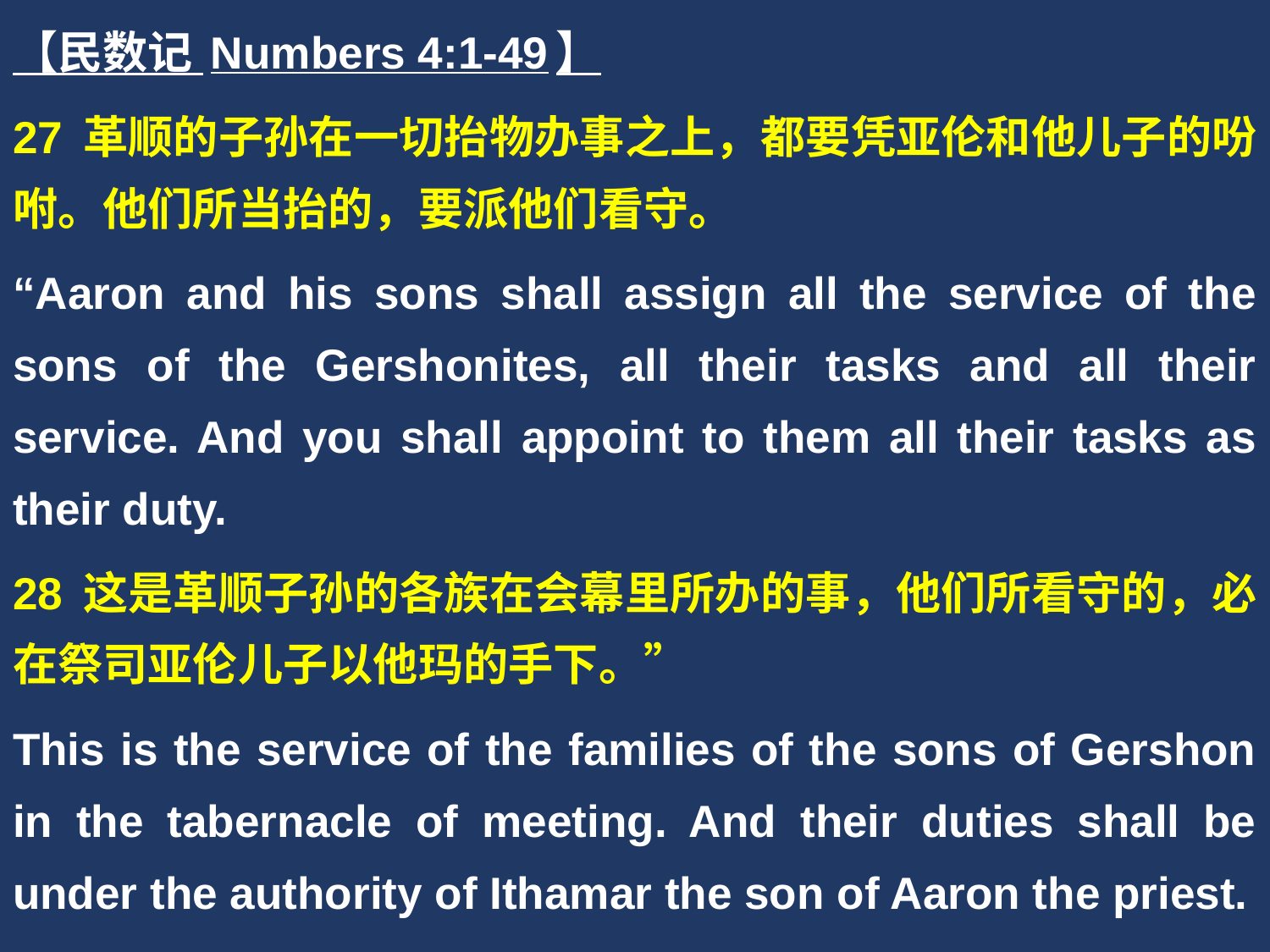

【民数记 Numbers 4:1-49】
27 革顺的子孙在一切抬物办事之上，都要凭亚伦和他儿子的吩咐。他们所当抬的，要派他们看守。
“Aaron and his sons shall assign all the service of the sons of the Gershonites, all their tasks and all their service. And you shall appoint to them all their tasks as their duty.
28 这是革顺子孙的各族在会幕里所办的事，他们所看守的，必在祭司亚伦儿子以他玛的手下。”
This is the service of the families of the sons of Gershon in the tabernacle of meeting. And their duties shall be under the authority of Ithamar the son of Aaron the priest.